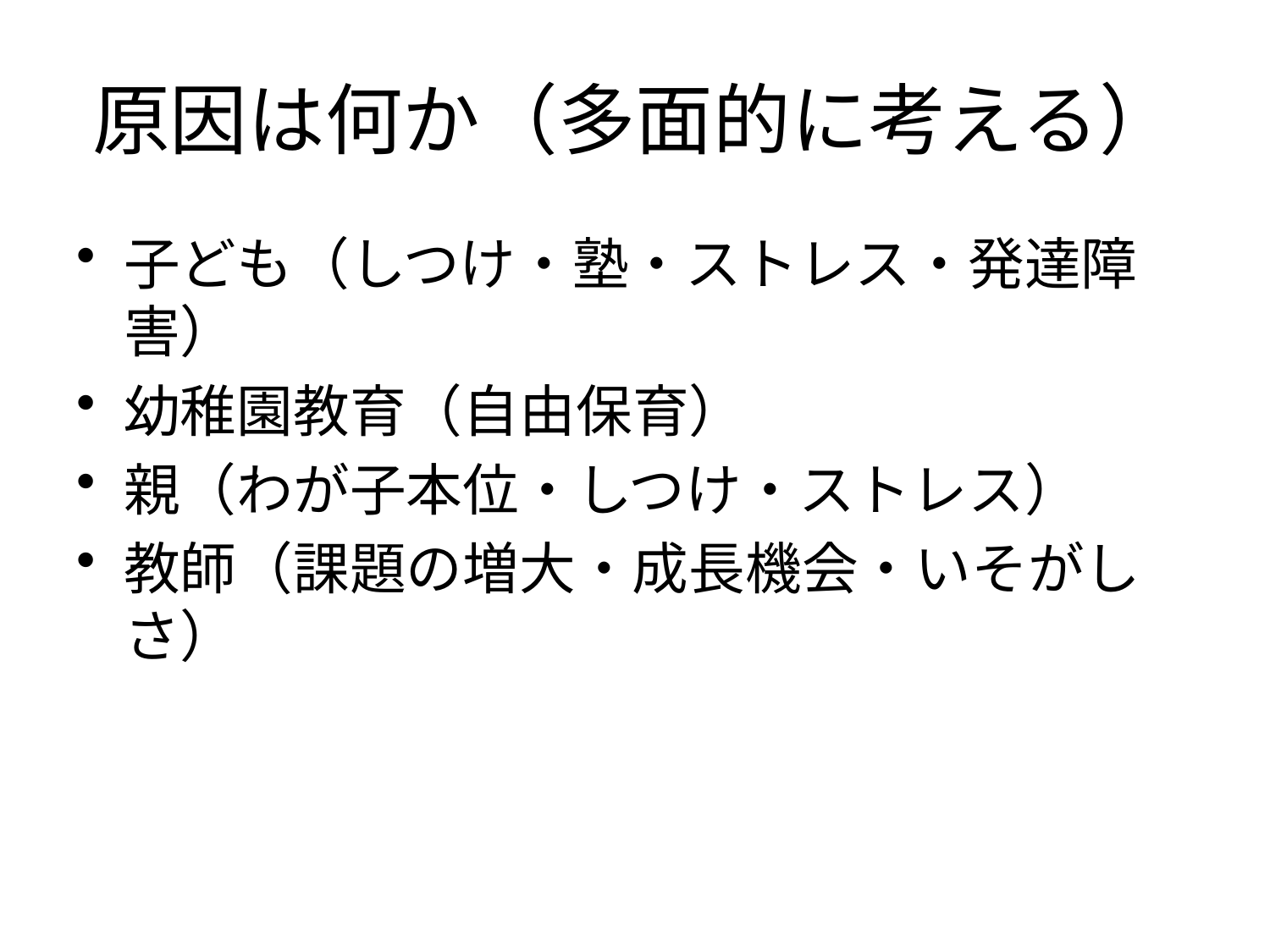

# 原因は何か（多面的に考える）
子ども（しつけ・塾・ストレス・発達障害）
幼稚園教育（自由保育）
親（わが子本位・しつけ・ストレス）
教師（課題の増大・成長機会・いそがしさ）